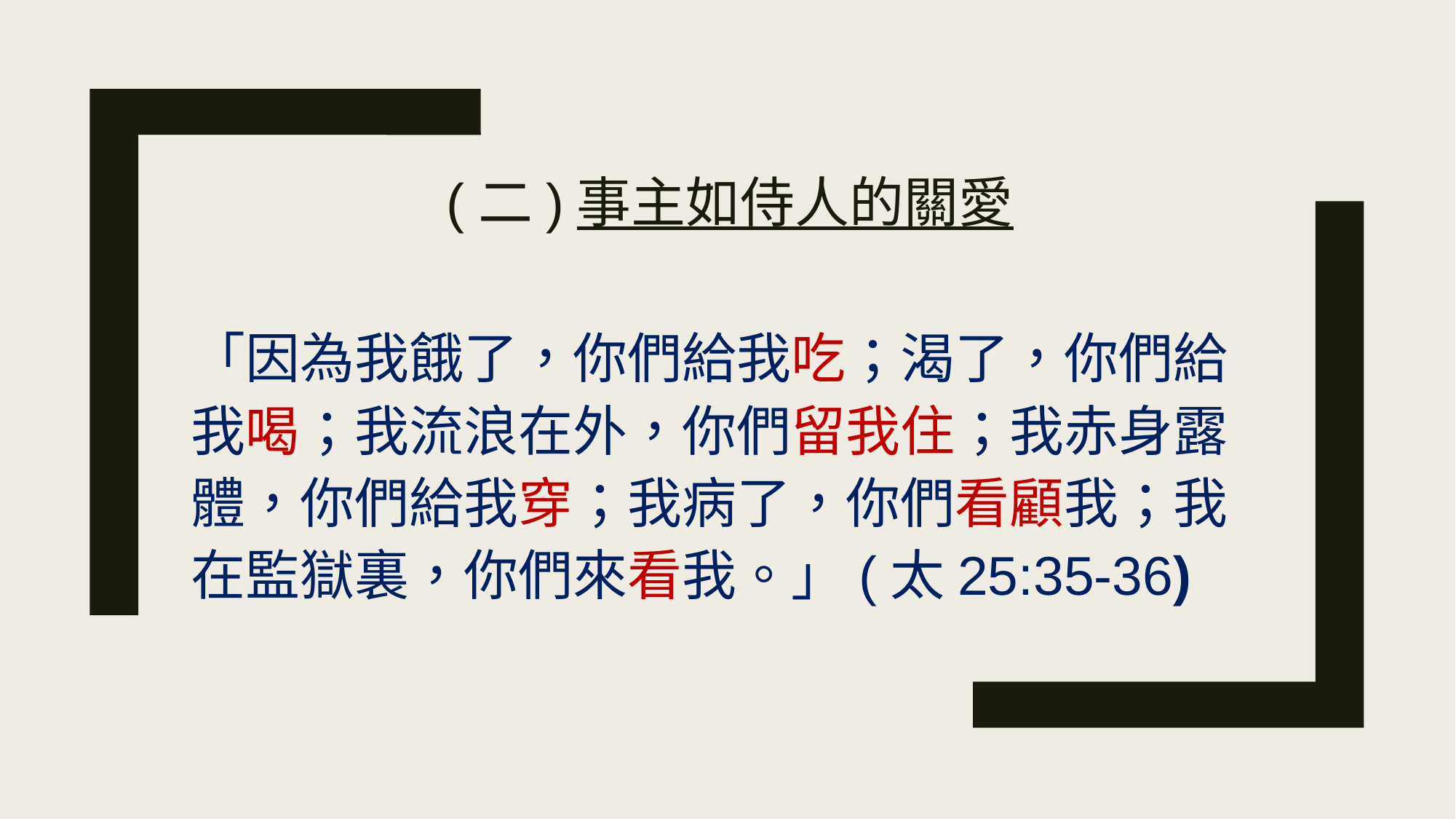

(二)事主如侍人的關愛

「因為我餓了，你們給我吃；渴了，你們給我喝；我流浪在外，你們留我住；我赤身露體，你們給我穿；我病了，你們看顧我；我在監獄裏，你們來看我。」(太25:35-36)